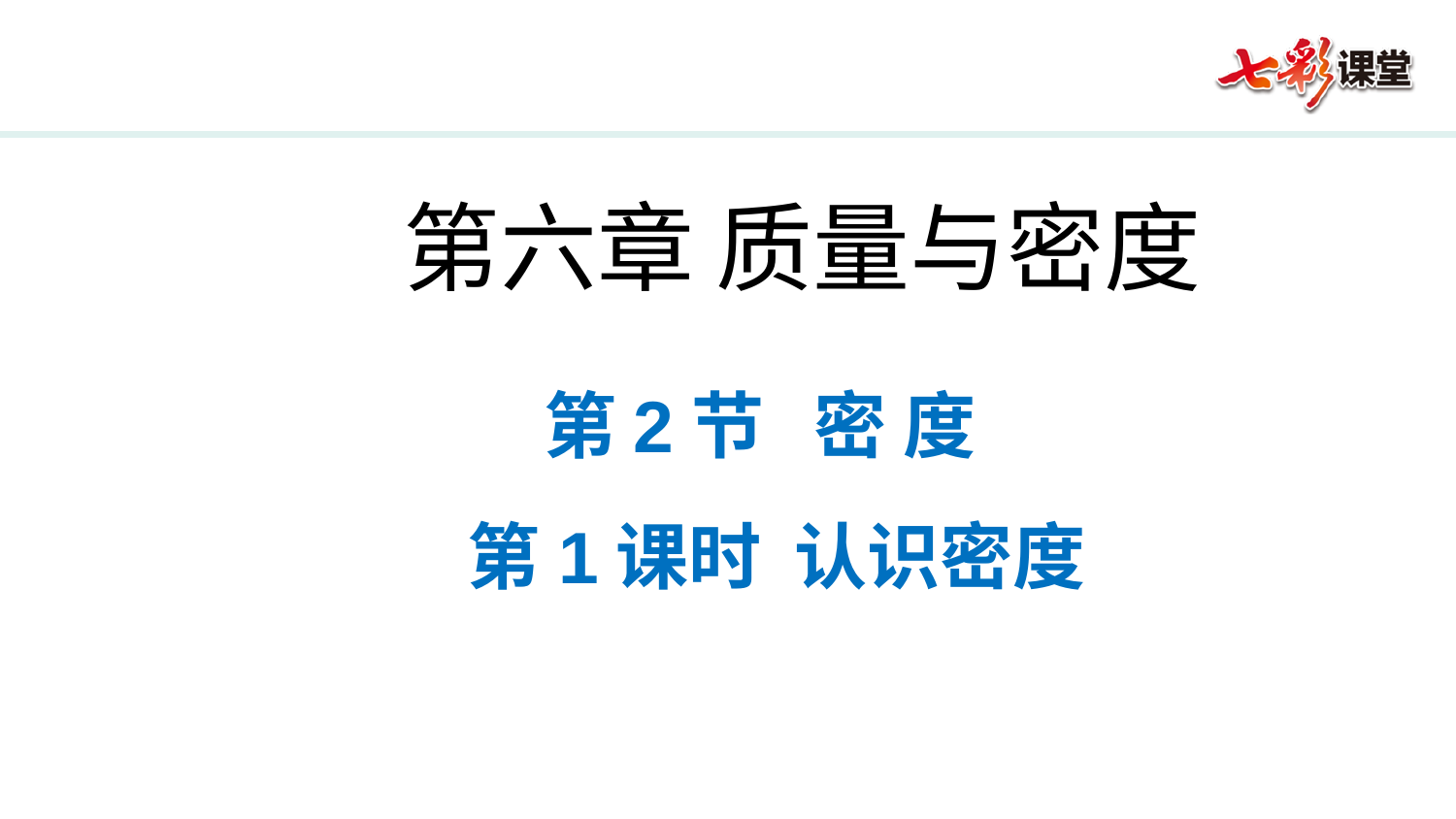

第六章 质量与密度
第2节   密 度
 第1课时  认识密度